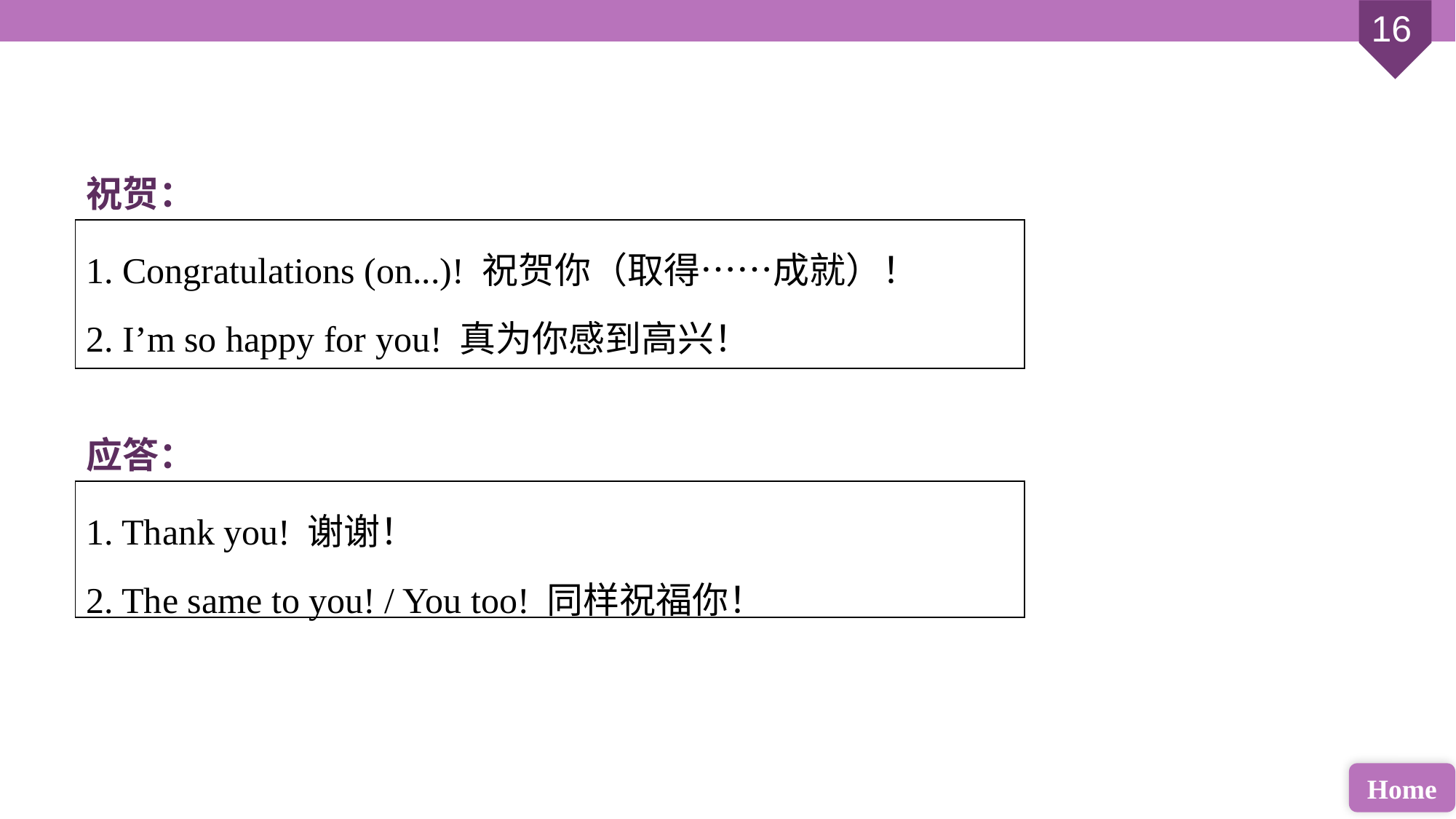

祝贺：
| 1. Congratulations (on...)! 祝贺你（取得……成就）！ 2. I’m so happy for you! 真为你感到高兴！ |
| --- |
应答：
| 1. Thank you! 谢谢！ 2. The same to you! / You too! 同样祝福你！ |
| --- |